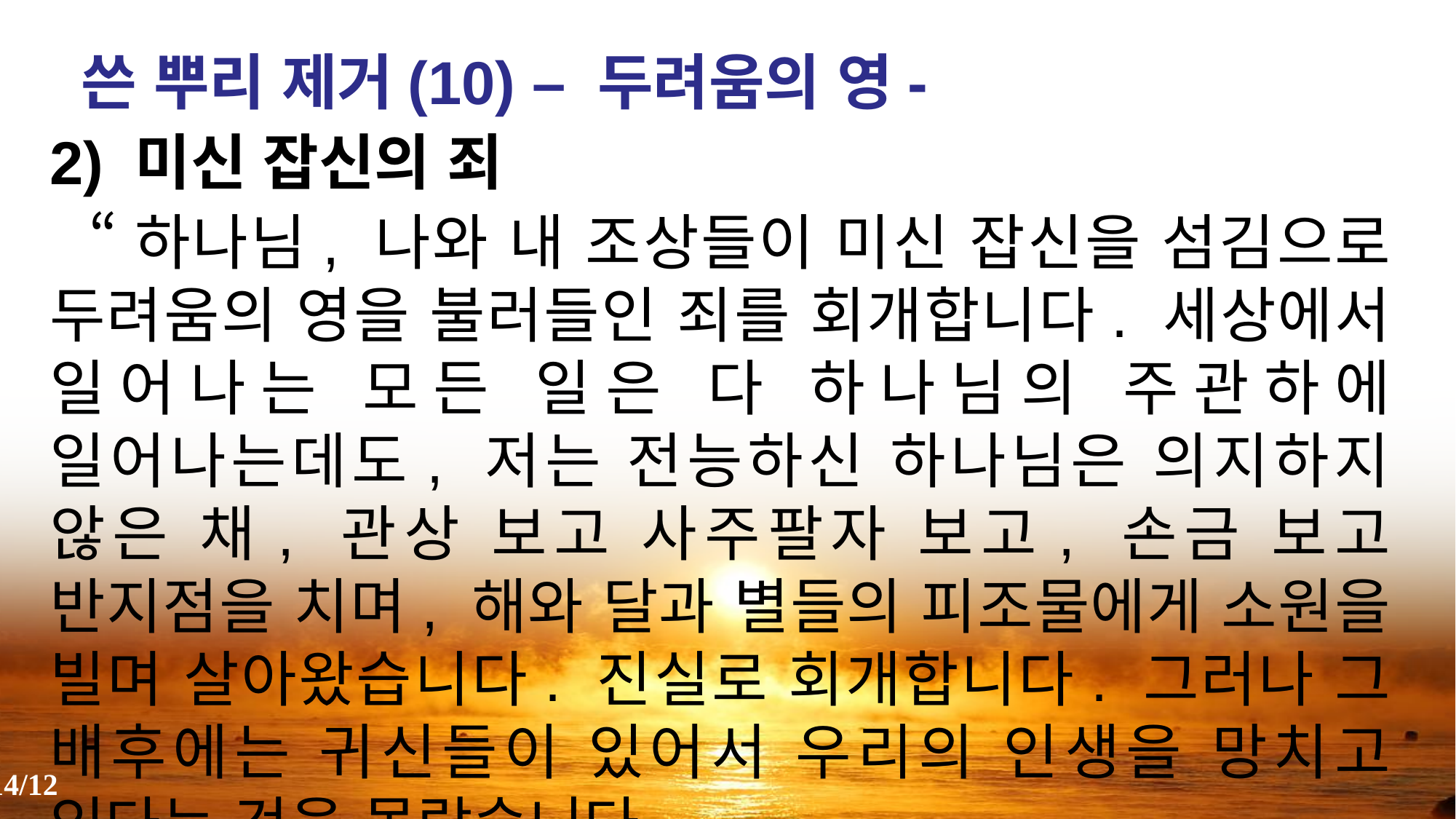

쓴 뿌리 제거(10) – 두려움의 영-
2) 미신 잡신의 죄
  “하나님, 나와 내 조상들이 미신 잡신을 섬김으로 두려움의 영을 불러들인 죄를 회개합니다. 세상에서 일어나는 모든 일은 다 하나님의 주관하에 일어나는데도, 저는 전능하신 하나님은 의지하지 않은 채, 관상 보고 사주팔자 보고, 손금 보고 반지점을 치며, 해와 달과 별들의 피조물에게 소원을 빌며 살아왔습니다. 진실로 회개합니다. 그러나 그 배후에는 귀신들이 있어서 우리의 인생을 망치고 있다는 것을 몰랐습니다.